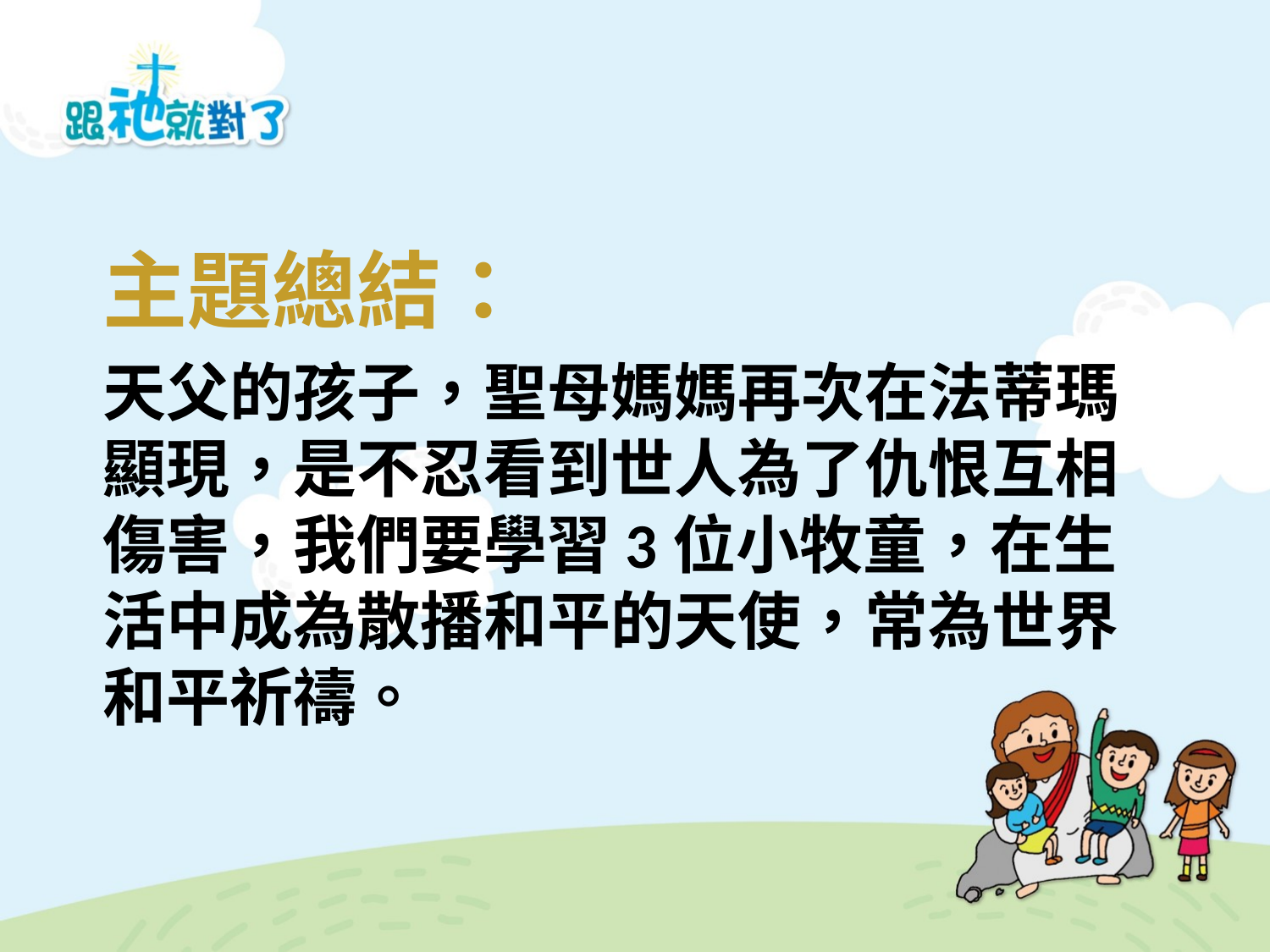

主題總結：
天父的孩子，聖母媽媽再次在法蒂瑪顯現，是不忍看到世人為了仇恨互相傷害，我們要學習3位小牧童，在生活中成為散播和平的天使，常為世界和平祈禱。